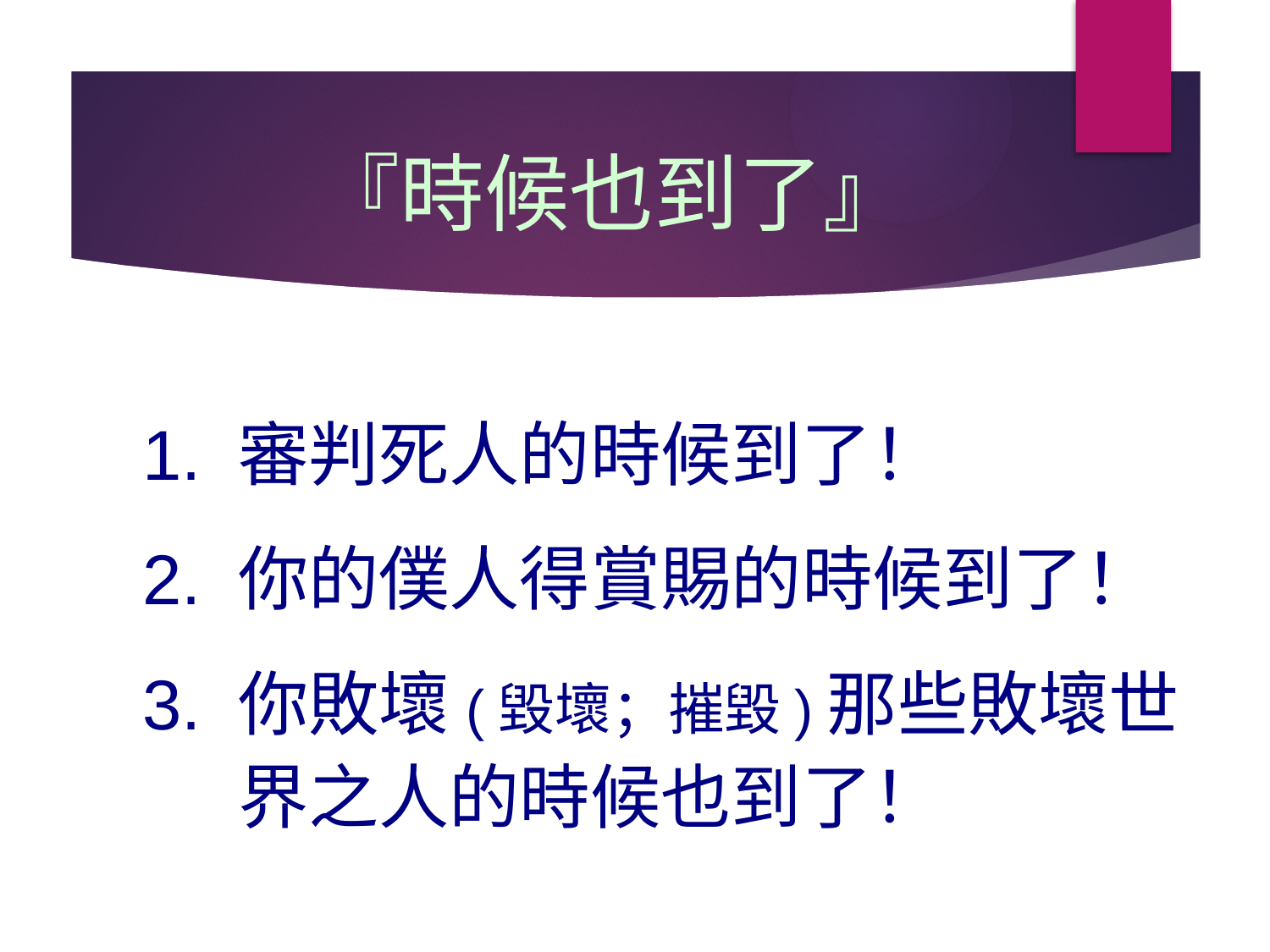

# 『時候也到了』
審判死人的時候到了！
你的僕人得賞賜的時候到了！
你敗壞(毀壞；摧毀)那些敗壞世界之人的時候也到了！